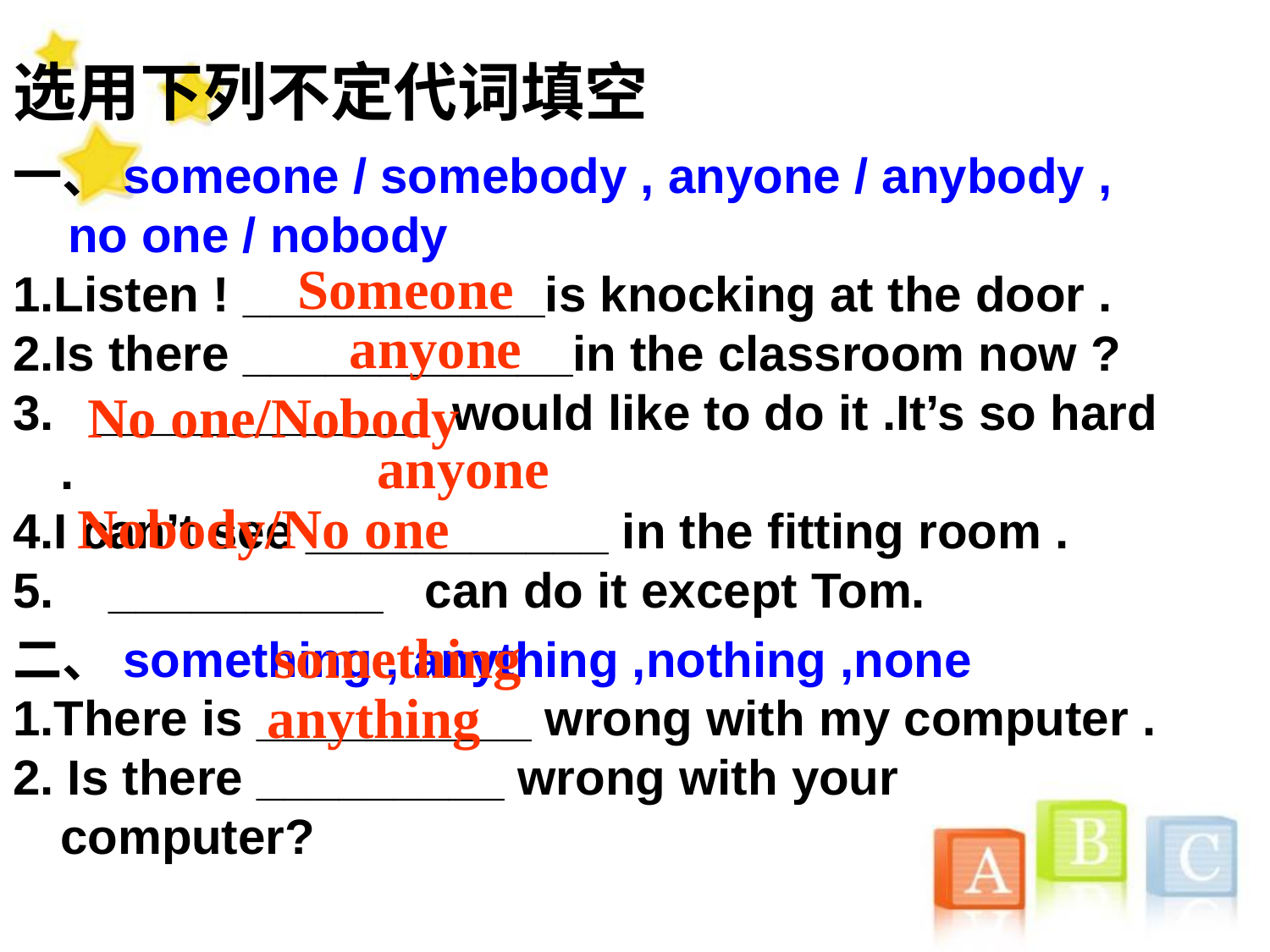

选用下列不定代词填空
一、someone / somebody , anyone / anybody ,
    no one / nobody
1.Listen ! ___________is knocking at the door .
2.Is there ____________in the classroom now ?
3.   ____________  would like to do it .It’s so hard .
4.I can’t see ___________ in the fitting room .
5.    __________   can do it except Tom.
二、something , anything ,nothing ,none
1.There is __________ wrong with my computer .
2. Is there _________ wrong with your computer?

Someone
anyone
No one/Nobody
anyone
Nobody/No one
something
anything